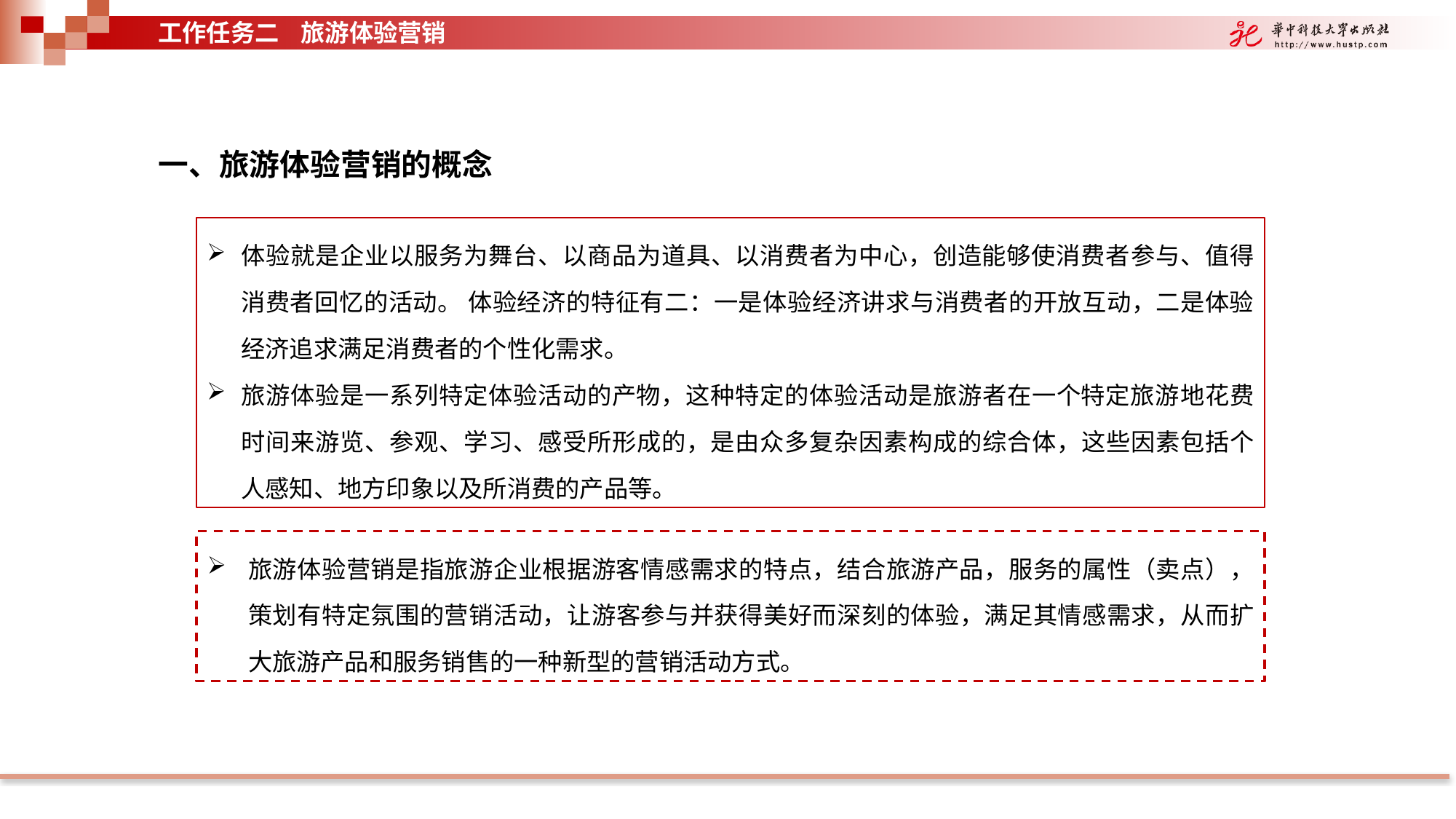

工作任务二    旅游体验营销
一、旅游体验营销的概念
体验就是企业以服务为舞台、以商品为道具、以消费者为中心，创造能够使消费者参与、值得消费者回忆的活动。 体验经济的特征有二：一是体验经济讲求与消费者的开放互动，二是体验经济追求满足消费者的个性化需求。
旅游体验是一系列特定体验活动的产物，这种特定的体验活动是旅游者在一个特定旅游地花费时间来游览、参观、学习、感受所形成的，是由众多复杂因素构成的综合体，这些因素包括个人感知、地方印象以及所消费的产品等。
旅游体验营销是指旅游企业根据游客情感需求的特点，结合旅游产品，服务的属性（卖点），策划有特定氛围的营销活动，让游客参与并获得美好而深刻的体验，满足其情感需求，从而扩大旅游产品和服务销售的一种新型的营销活动方式。